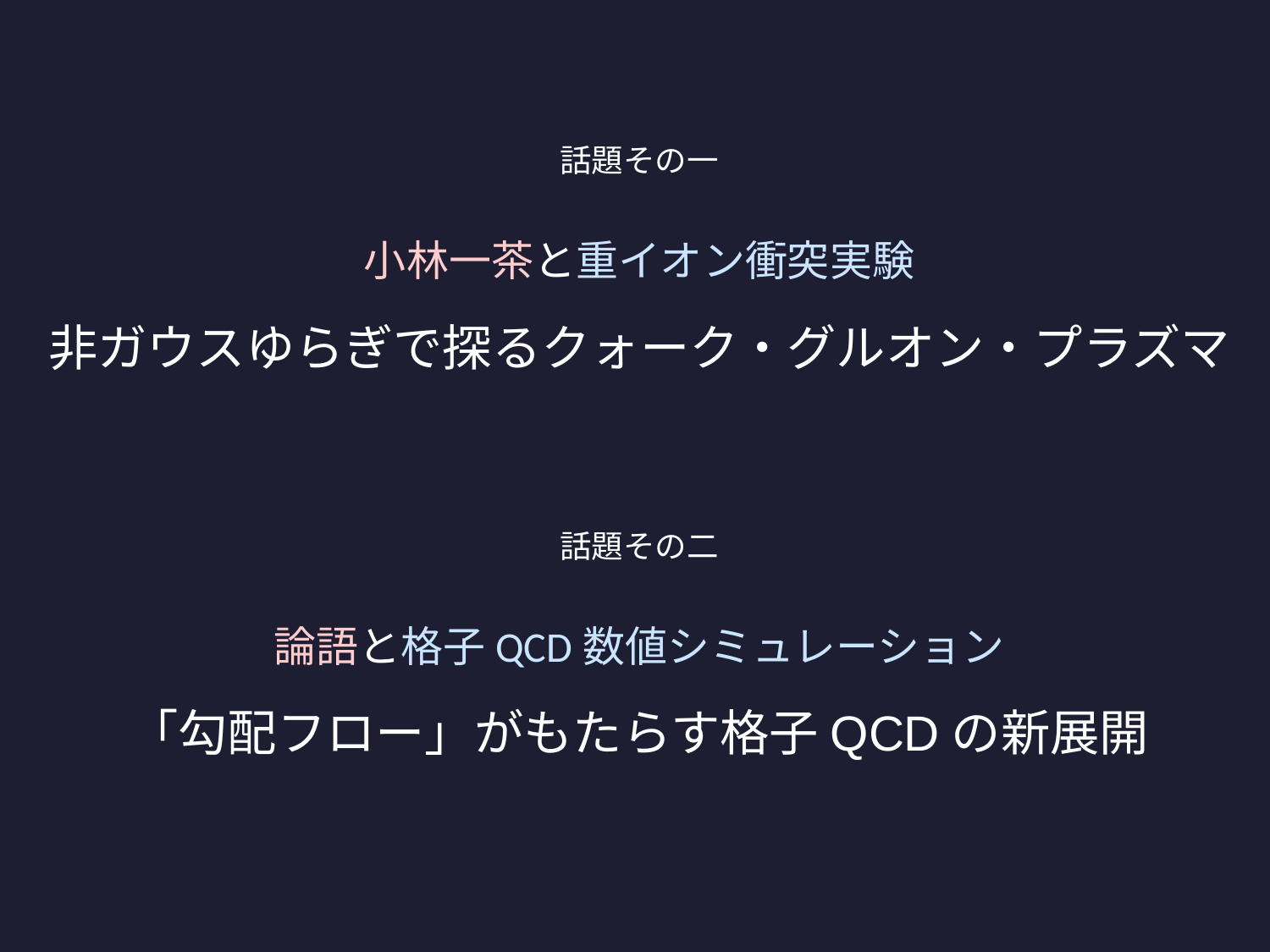

話題その一
小林一茶と重イオン衝突実験
非ガウスゆらぎで探るクォーク・グルオン・プラズマ
話題その二
論語と格子QCD数値シミュレーション
「勾配フロー」がもたらす格子QCDの新展開